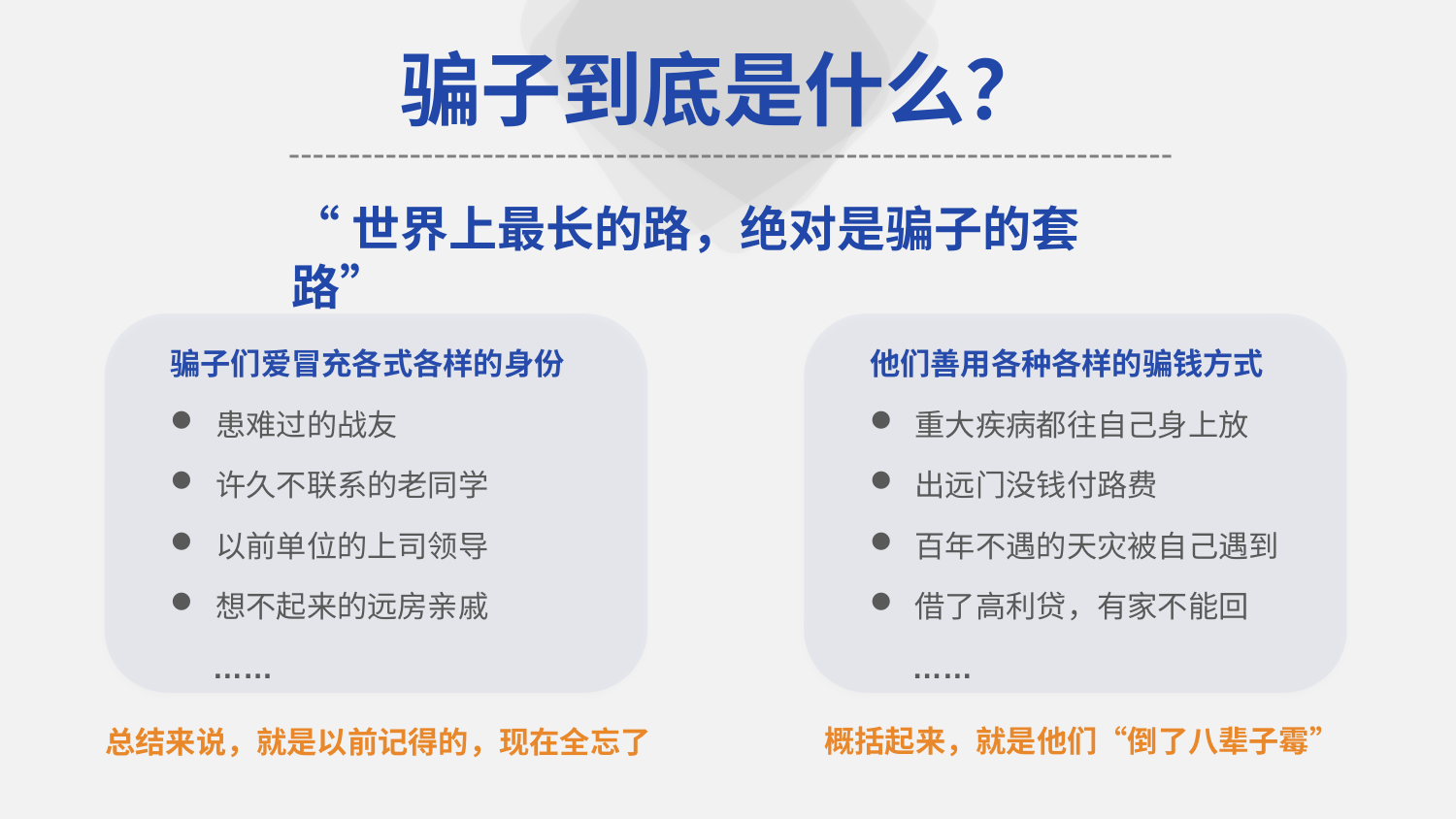

骗子到底是什么？
-------------------------------------------------------------------------
“世界上最长的路，绝对是骗子的套路”

骗子们爱冒充各式各样的身份
患难过的战友
许久不联系的老同学
以前单位的上司领导
想不起来的远房亲戚
     ……

他们善用各种各样的骗钱方式
重大疾病都往自己身上放
出远门没钱付路费
百年不遇的天灾被自己遇到
借了高利贷，有家不能回
     ……
概括起来，就是他们“倒了八辈子霉”
总结来说，就是以前记得的，现在全忘了